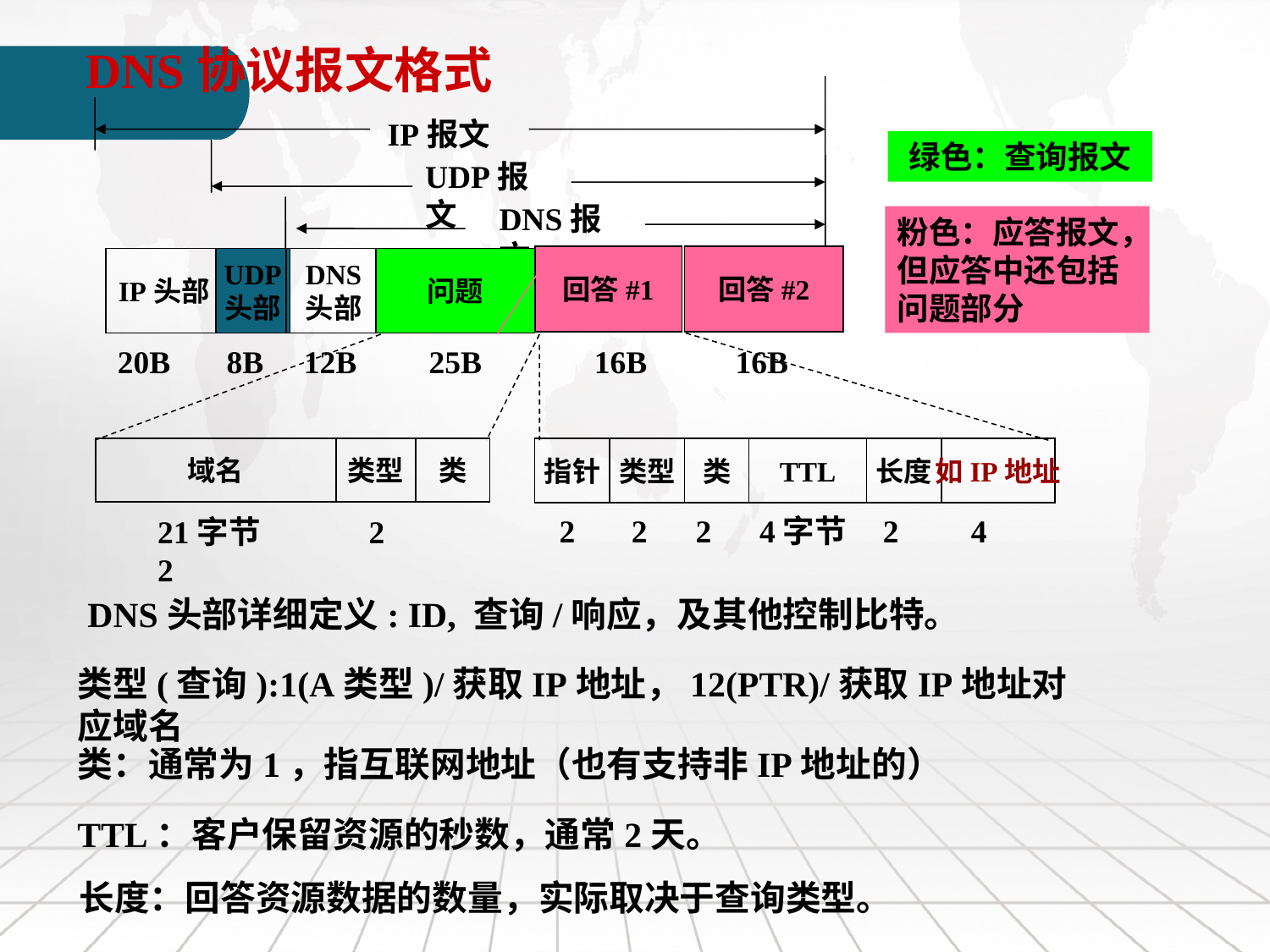

DNS协议报文格式

IP报文

UDP报文

DNS报文

绿色：查询报文

IP头部
UDP
头部
DNS
头部
问题

域名
类型
类
21字节              2        2
粉色：应答报文，但应答中还包括问题部分
回答#1
回答#2

指针
类型
类
TTL
长度
如IP地址
 2       2      2      4字节    2         4
20B       8B     12B         25B              16B           16B
DNS头部详细定义: ID, 查询/响应，及其他控制比特。
类型(查询):1(A类型)/获取IP地址，12(PTR)/获取IP地址对应域名
类：通常为1，指互联网地址（也有支持非IP地址的）
TTL：客户保留资源的秒数，通常2天。
长度：回答资源数据的数量，实际取决于查询类型。